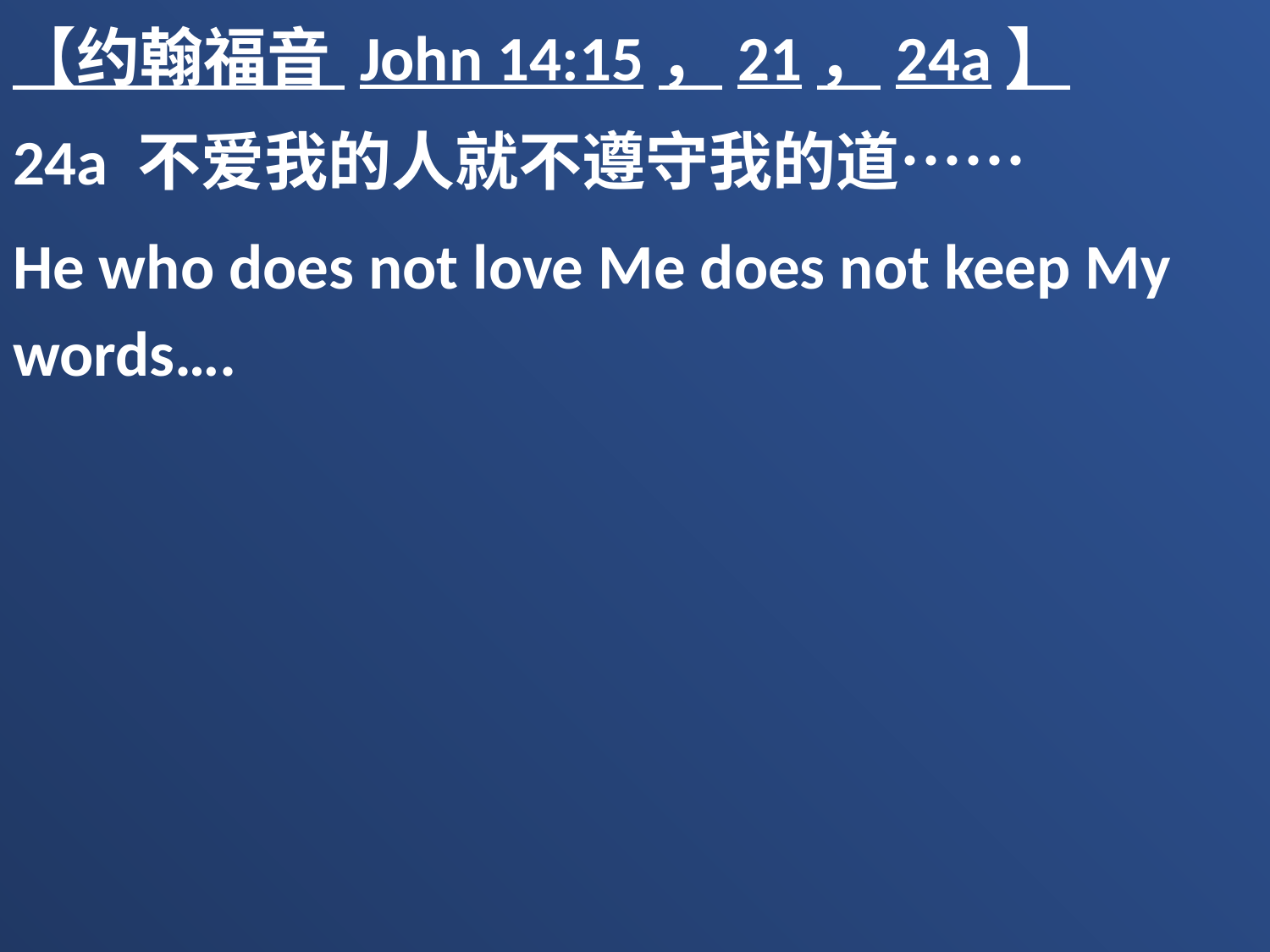

【约翰福音 John 14:15，21，24a】
24a 不爱我的人就不遵守我的道……
He who does not love Me does not keep My words….